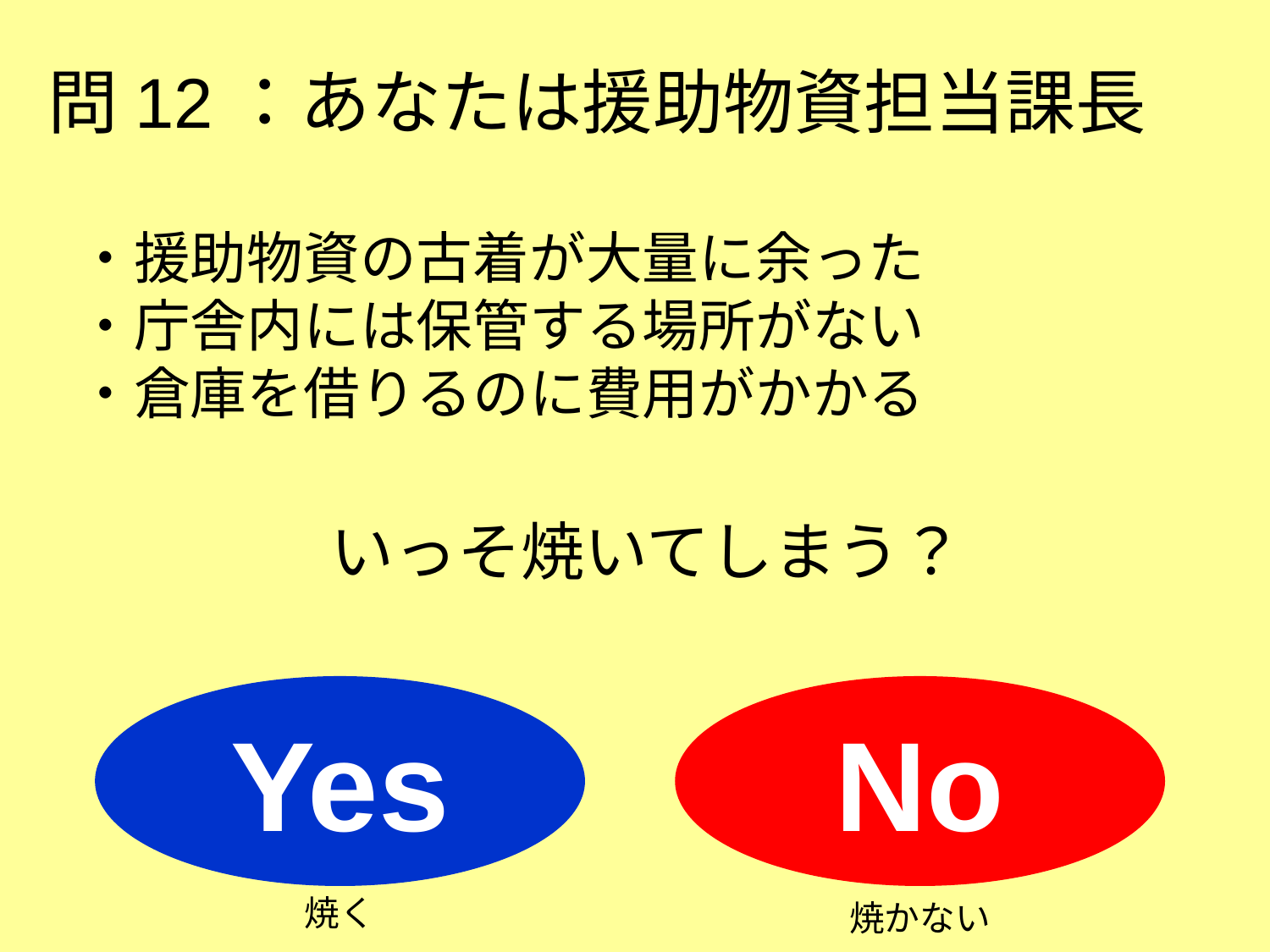

問12：あなたは援助物資担当課長
・援助物資の古着が大量に余った
・庁舎内には保管する場所がない
・倉庫を借りるのに費用がかかる
いっそ焼いてしまう？
Yes
No
焼く
焼かない